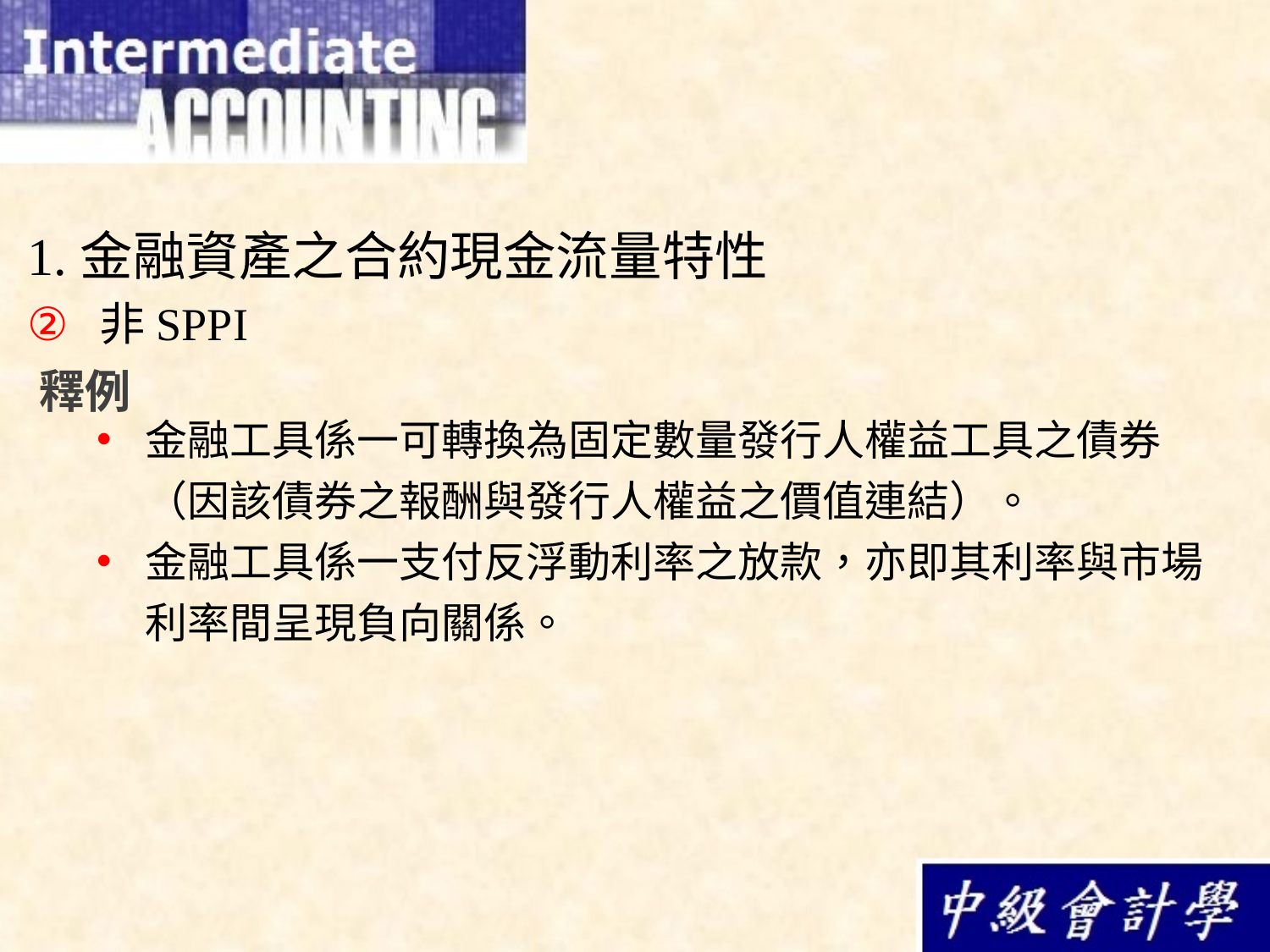

1.金融資產之合約現金流量特性
非SPPI
釋例
金融工具係一可轉換為固定數量發行人權益工具之債券（因該債券之報酬與發行人權益之價值連結）。
金融工具係一支付反浮動利率之放款，亦即其利率與市場利率間呈現負向關係。